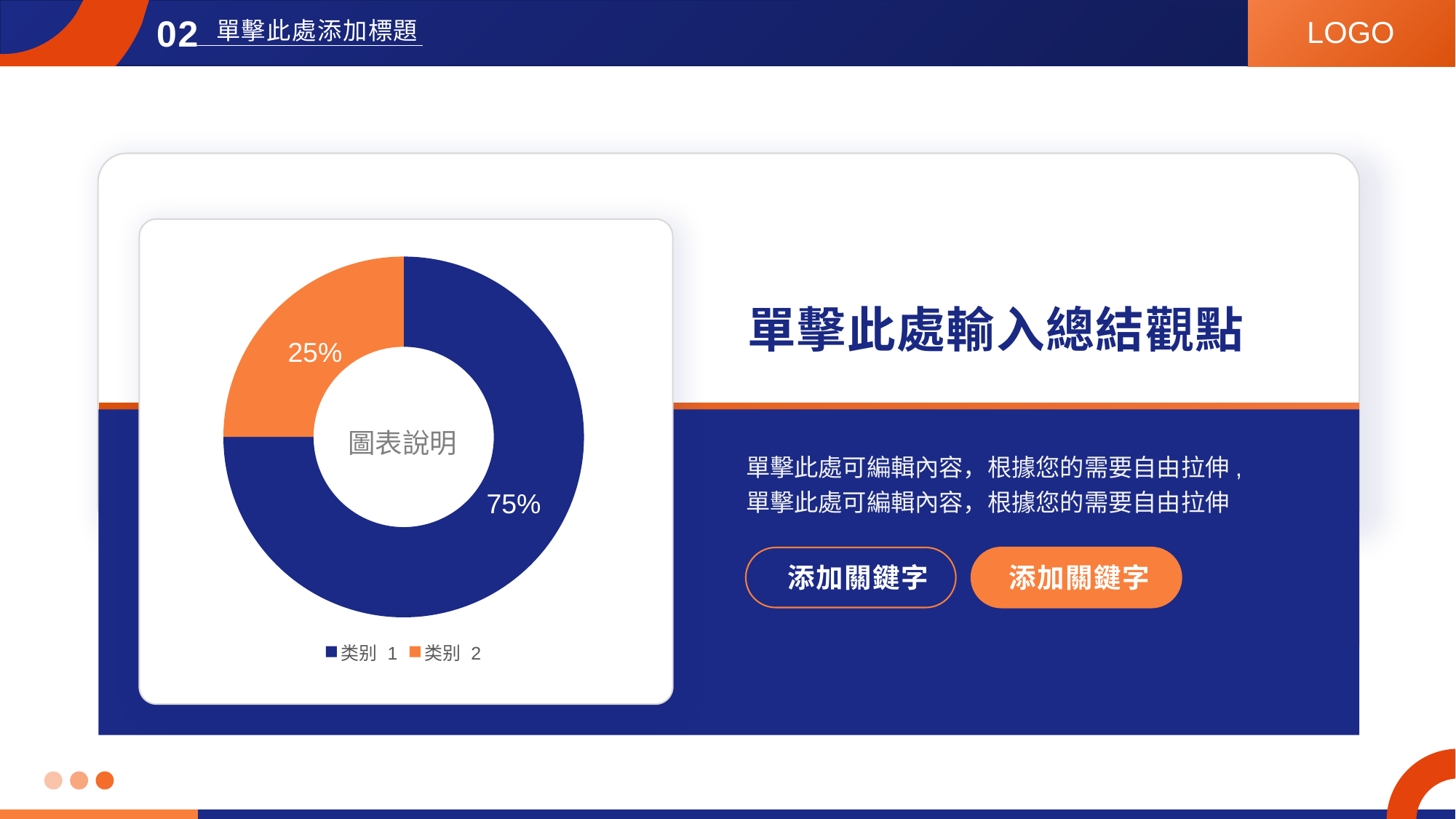

02
單擊此處添加標題
LOGO

### Chart

| Category | 列1 |
|---|---|
| 类别 1 | 0.75 |
| 类别 2 | 0.25 |
25%
75%
圖表說明
單擊此處輸入總結觀點

單擊此處可編輯內容，根據您的需要自由拉伸,單擊此處可編輯內容，根據您的需要自由拉伸

添加關鍵字

添加關鍵字